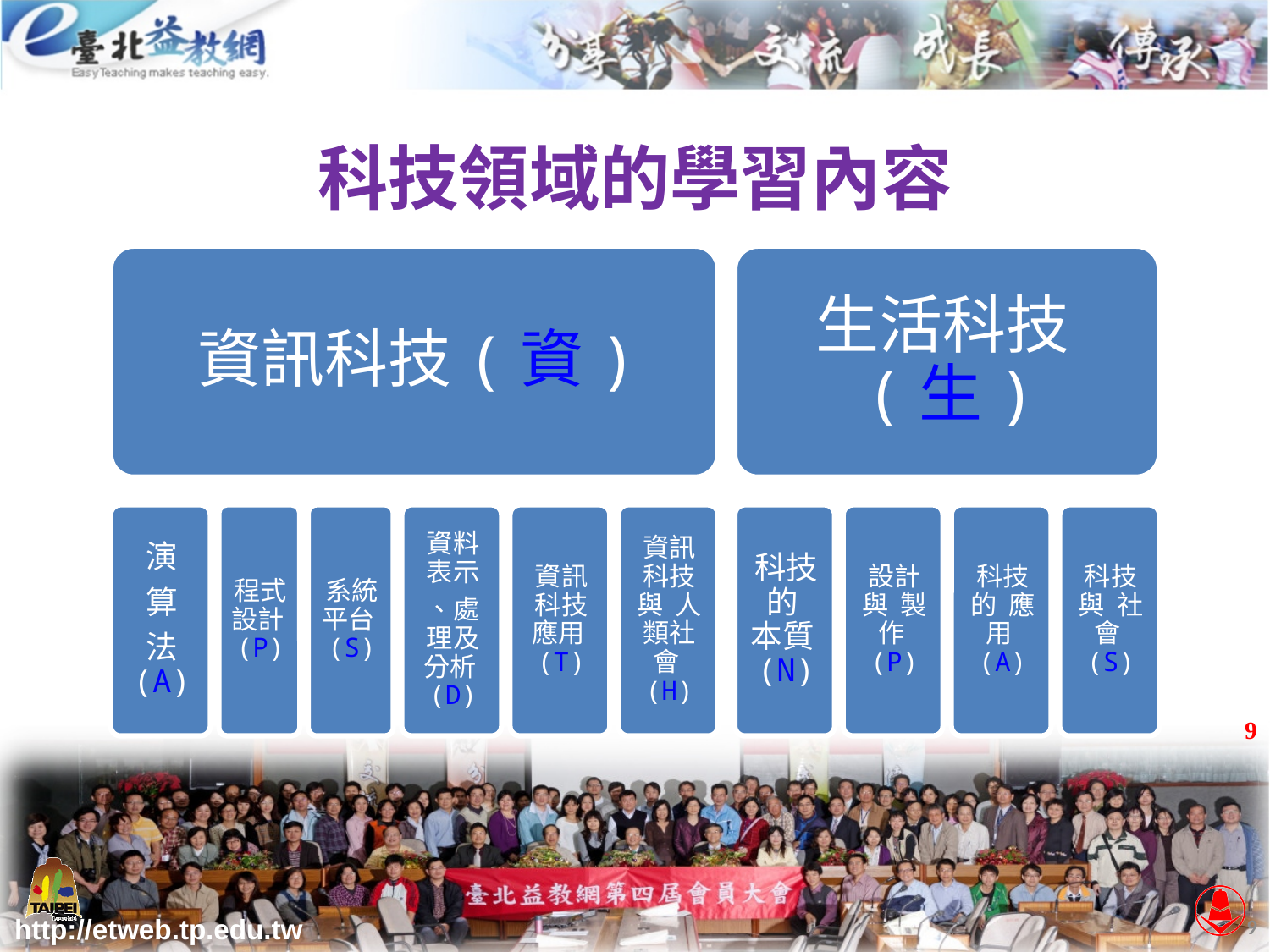

# 科技領域的學習內容
資訊科技(資)
演
算
法
(A)
程式設計(P)
系統平台(S)
資料表示
、處理及分析(D)
資訊科技應用(T)
資訊科技與  人類社會(H)
生活科技(生)
科技的  本質(N)
設計與  製作(P)
科技的  應用(A)
科技與  社會(S)
9
9